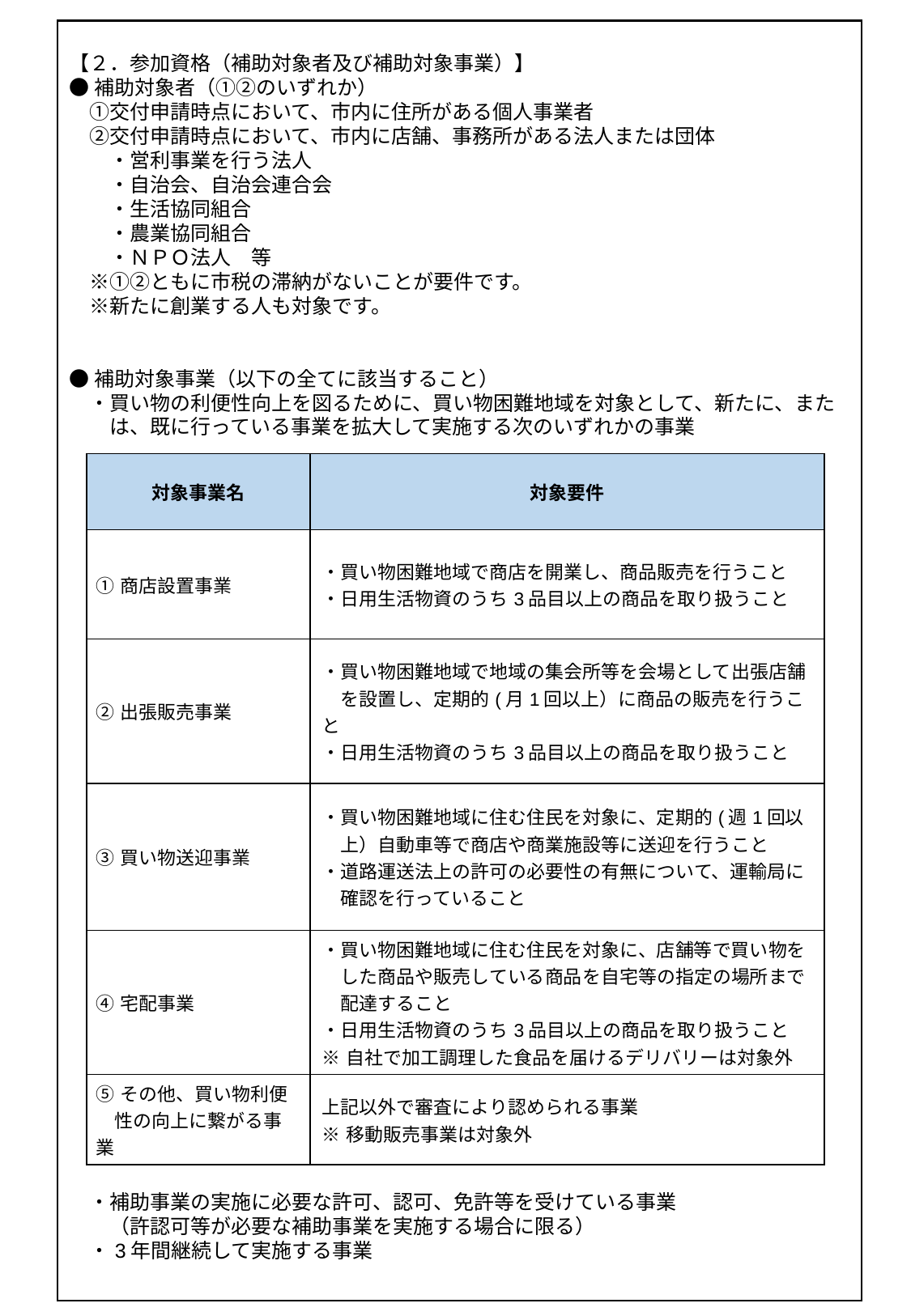

【２．参加資格（補助対象者及び補助対象事業）】
●補助対象者（①②のいずれか）
　①交付申請時点において、市内に住所がある個人事業者
　②交付申請時点において、市内に店舗、事務所がある法人または団体
　　・営利事業を行う法人
　　・自治会、自治会連合会
　　・生活協同組合
　　・農業協同組合
　　・ＮＰＯ法人　等
　※①②ともに市税の滞納がないことが要件です。
　※新たに創業する人も対象です。

●補助対象事業（以下の全てに該当すること）
　・買い物の利便性向上を図るために、買い物困難地域を対象として、新たに、また
　　は、既に行っている事業を拡大して実施する次のいずれかの事業

　・補助事業の実施に必要な許可、認可、免許等を受けている事業
　　（許認可等が必要な補助事業を実施する場合に限る）
　・3年間継続して実施する事業
| 対象事業名 | 対象要件 |
| --- | --- |
| ①商店設置事業 | ・買い物困難地域で商店を開業し、商品販売を行うこと ・日用生活物資のうち3品目以上の商品を取り扱うこと |
| ②出張販売事業 | ・買い物困難地域で地域の集会所等を会場として出張店舗 　を設置し、定期的(月1回以上）に商品の販売を行うこと ・日用生活物資のうち3品目以上の商品を取り扱うこと |
| ③買い物送迎事業 | ・買い物困難地域に住む住民を対象に、定期的(週1回以 　上）自動車等で商店や商業施設等に送迎を行うこと ・道路運送法上の許可の必要性の有無について、運輸局に 　確認を行っていること |
| ④宅配事業 | ・買い物困難地域に住む住民を対象に、店舗等で買い物を 　した商品や販売している商品を自宅等の指定の場所まで 　配達すること ・日用生活物資のうち3品目以上の商品を取り扱うこと ※自社で加工調理した食品を届けるデリバリーは対象外 |
| ⑤その他、買い物利便 　性の向上に繋がる事業 | 上記以外で審査により認められる事業 ※移動販売事業は対象外 |